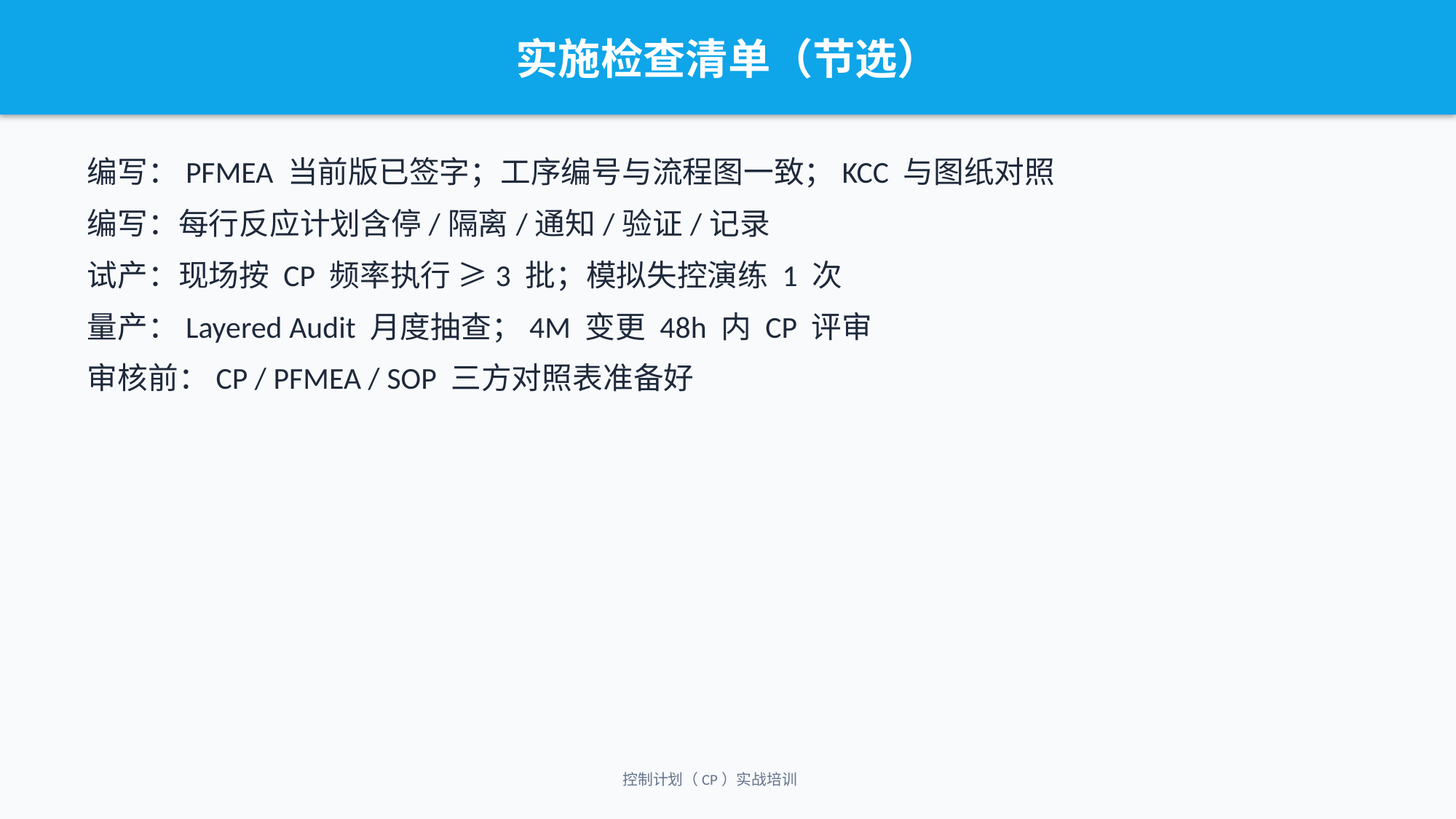

实施检查清单（节选）
编写：PFMEA 当前版已签字；工序编号与流程图一致；KCC 与图纸对照
编写：每行反应计划含停/隔离/通知/验证/记录
试产：现场按 CP 频率执行 ≥3 批；模拟失控演练 1 次
量产：Layered Audit 月度抽查；4M 变更 48h 内 CP 评审
审核前：CP / PFMEA / SOP 三方对照表准备好
控制计划（CP）实战培训